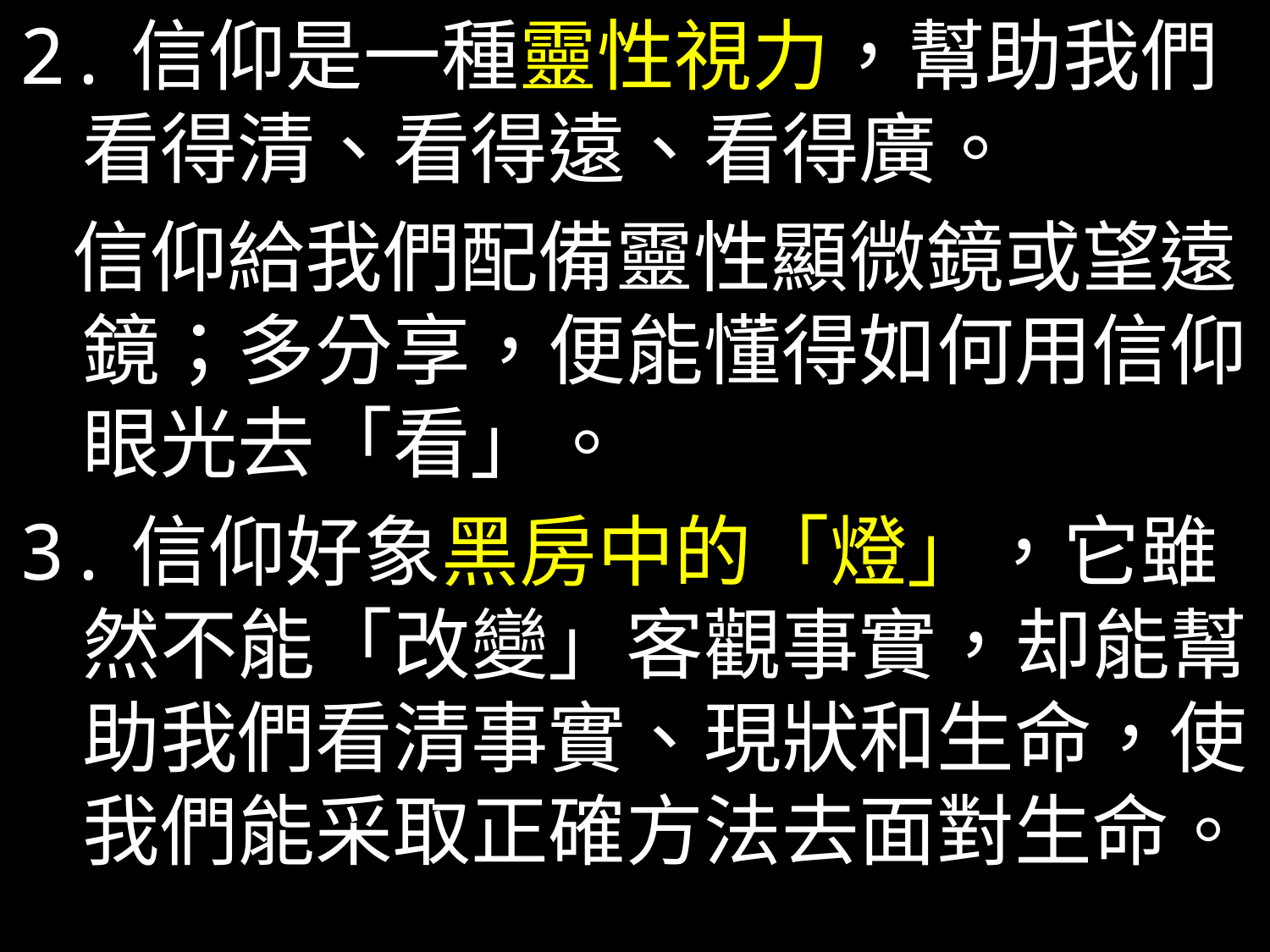

2.信仰是一種靈性視力，幫助我們看得清、看得遠、看得廣。
  信仰給我們配備靈性顯微鏡或望遠鏡；多分享，便能懂得如何用信仰眼光去「看」。
3.信仰好象黑房中的「燈」，它雖然不能「改變」客觀事實，却能幫助我們看清事實、現狀和生命，使我們能采取正確方法去面對生命。